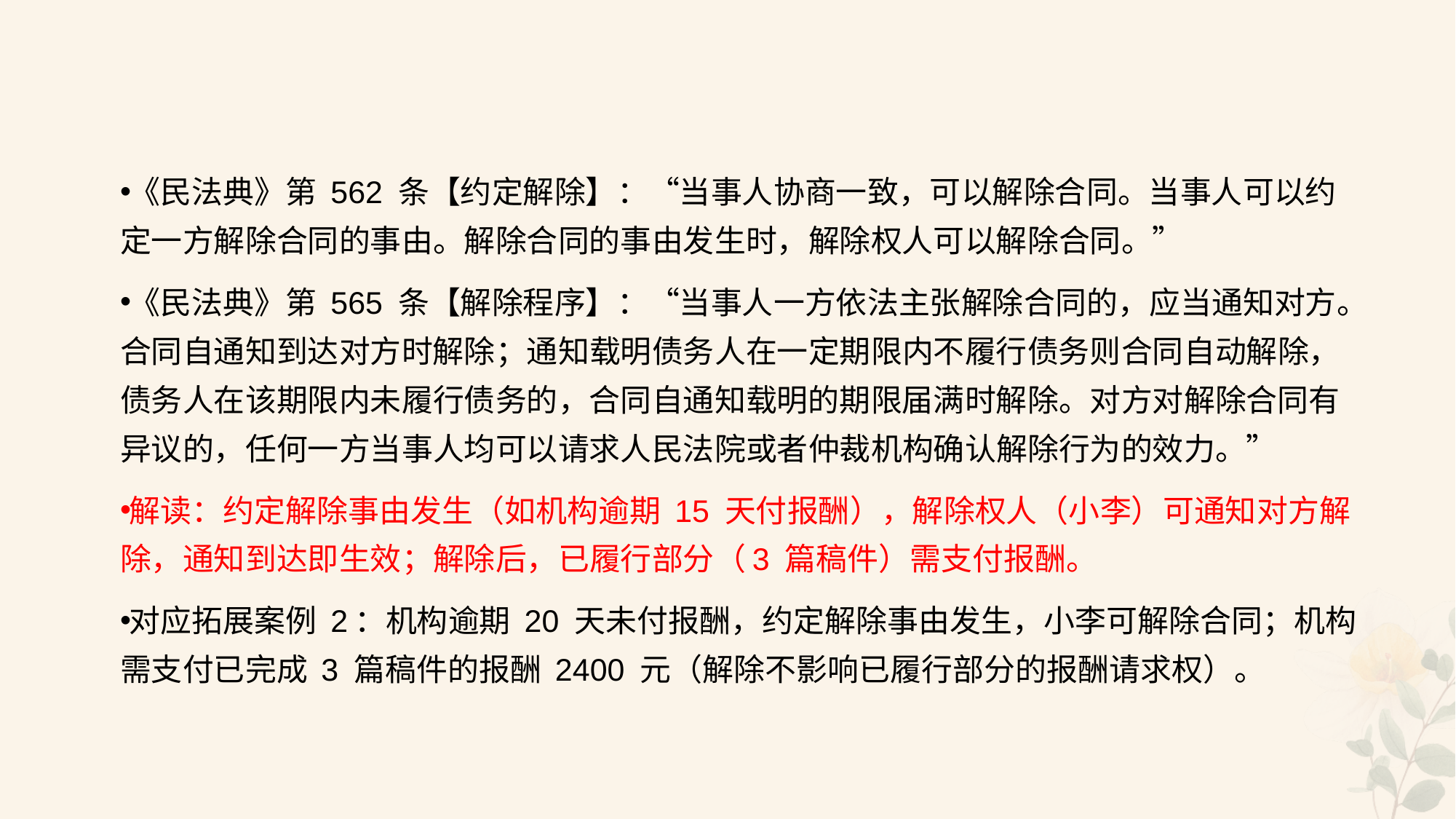

#
《民法典》第 562 条【约定解除】：“当事人协商一致，可以解除合同。当事人可以约定一方解除合同的事由。解除合同的事由发生时，解除权人可以解除合同。”
《民法典》第 565 条【解除程序】：“当事人一方依法主张解除合同的，应当通知对方。合同自通知到达对方时解除；通知载明债务人在一定期限内不履行债务则合同自动解除，债务人在该期限内未履行债务的，合同自通知载明的期限届满时解除。对方对解除合同有异议的，任何一方当事人均可以请求人民法院或者仲裁机构确认解除行为的效力。”
解读：约定解除事由发生（如机构逾期 15 天付报酬），解除权人（小李）可通知对方解除，通知到达即生效；解除后，已履行部分（3 篇稿件）需支付报酬。
对应拓展案例 2：机构逾期 20 天未付报酬，约定解除事由发生，小李可解除合同；机构需支付已完成 3 篇稿件的报酬 2400 元（解除不影响已履行部分的报酬请求权）。